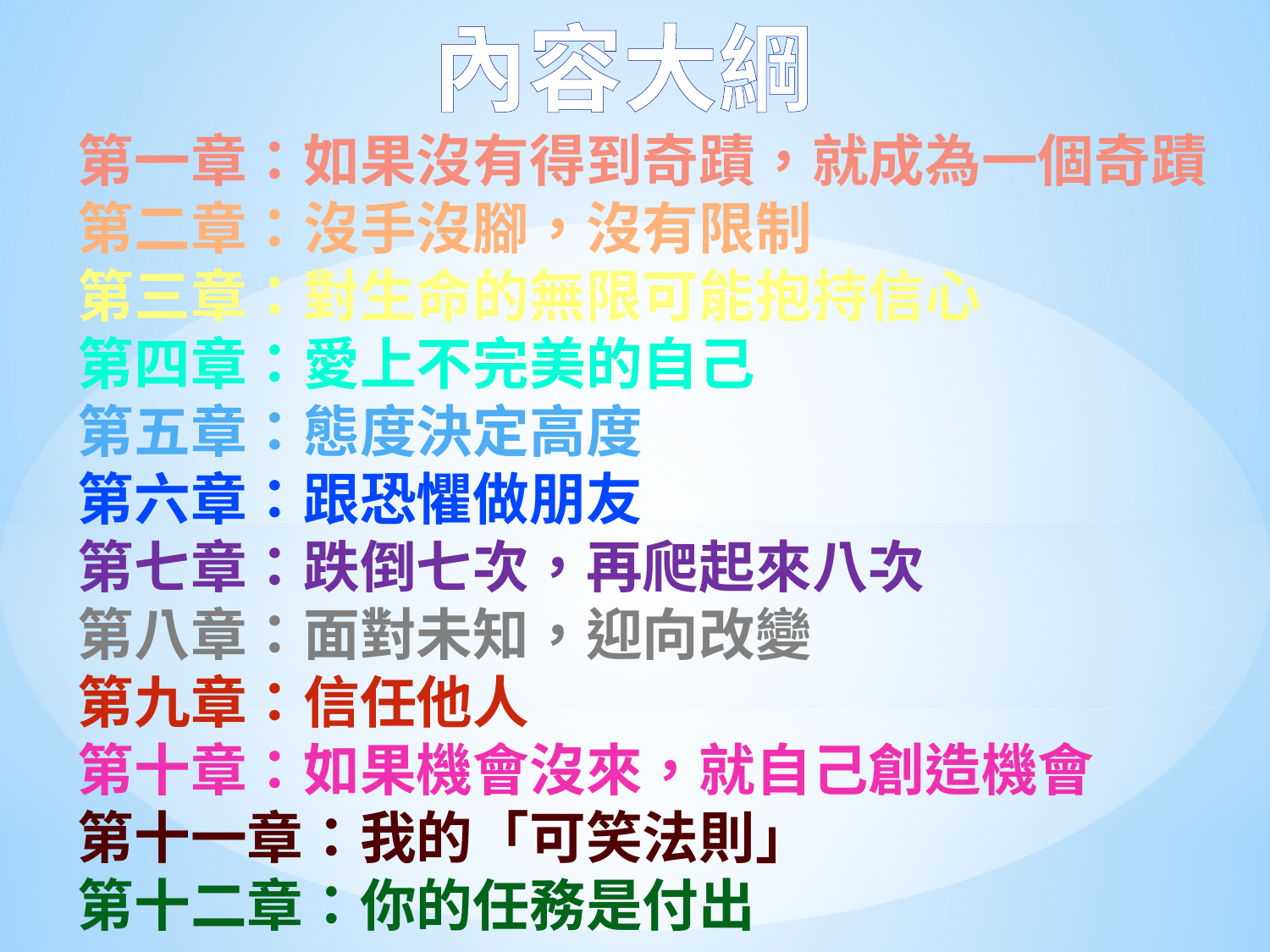

內容大綱
第一章：如果沒有得到奇蹟，就成為一個奇蹟
第二章：沒手沒腳，沒有限制
第三章：對生命的無限可能抱持信心
第四章：愛上不完美的自己
第五章：態度決定高度
第六章：跟恐懼做朋友
第七章：跌倒七次，再爬起來八次
第八章：面對未知，迎向改變
第九章：信任他人
第十章：如果機會沒來，就自己創造機會
第十一章：我的「可笑法則」
第十二章：你的任務是付出